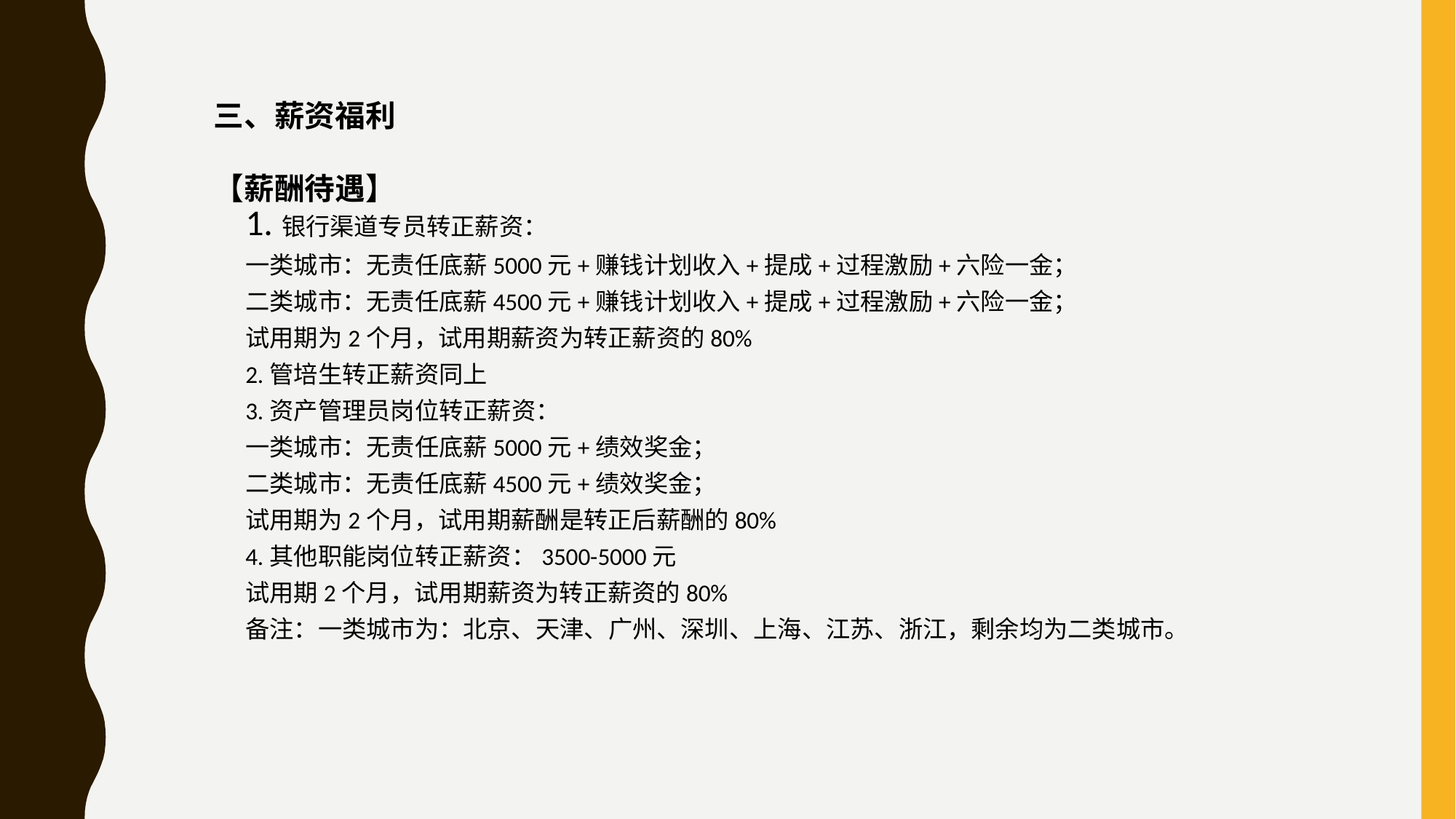

三、薪资福利

【薪酬待遇】
1.银行渠道专员转正薪资：
一类城市：无责任底薪5000元+赚钱计划收入+提成+过程激励+六险一金；
二类城市：无责任底薪4500元+赚钱计划收入+提成+过程激励+六险一金；
试用期为2个月，试用期薪资为转正薪资的80%
2.管培生转正薪资同上
3.资产管理员岗位转正薪资：
一类城市：无责任底薪5000元+绩效奖金；
二类城市：无责任底薪4500元+绩效奖金；
试用期为2个月，试用期薪酬是转正后薪酬的80%
4.其他职能岗位转正薪资：3500-5000元
试用期2个月，试用期薪资为转正薪资的80%
备注：一类城市为：北京、天津、广州、深圳、上海、江苏、浙江，剩余均为二类城市。